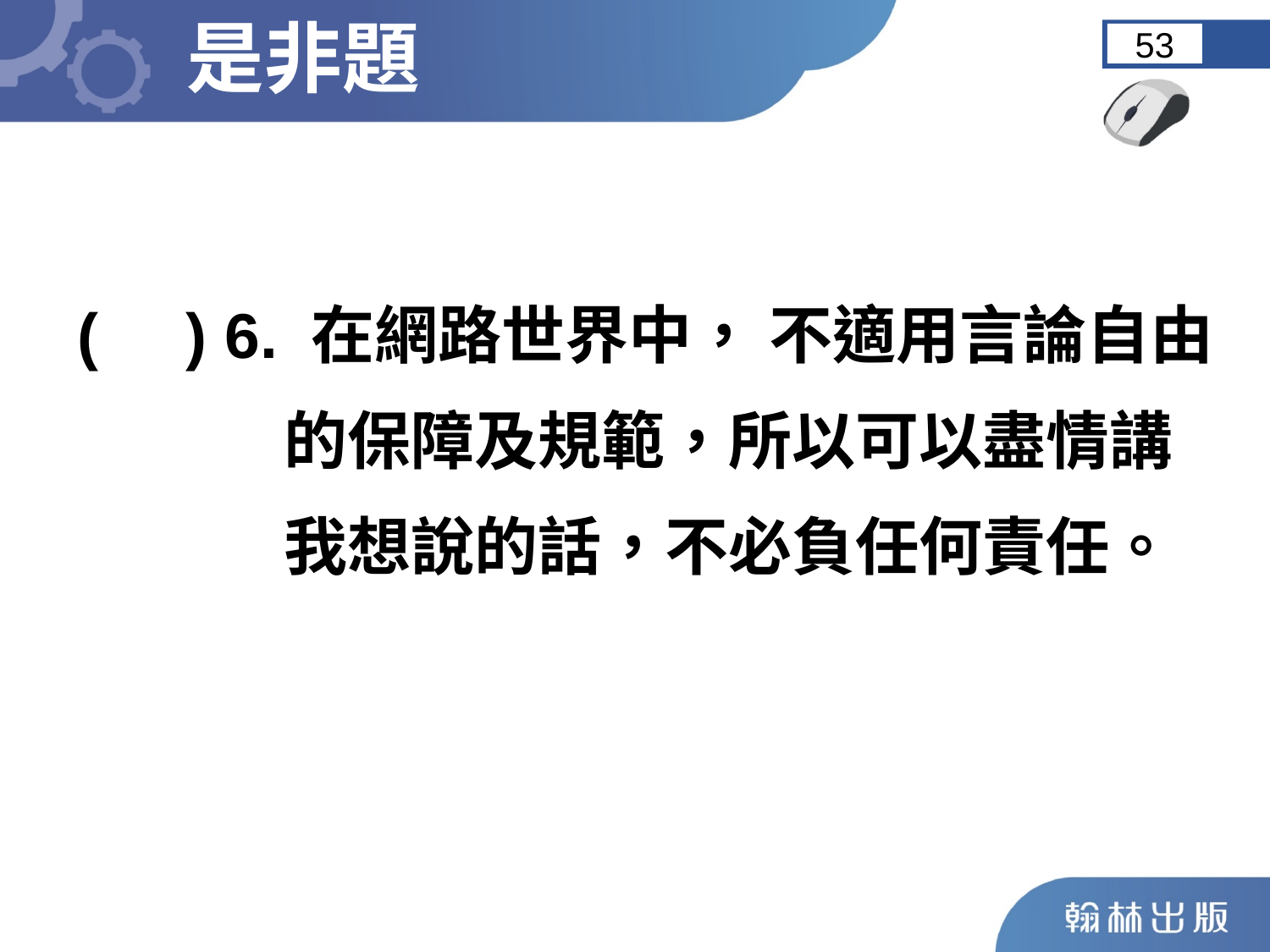

是非題

53
	(     ) 6. 在網路世界中， 不適用言論自由
               的保障及規範，所以可以盡情講
               我想說的話，不必負任何責任。